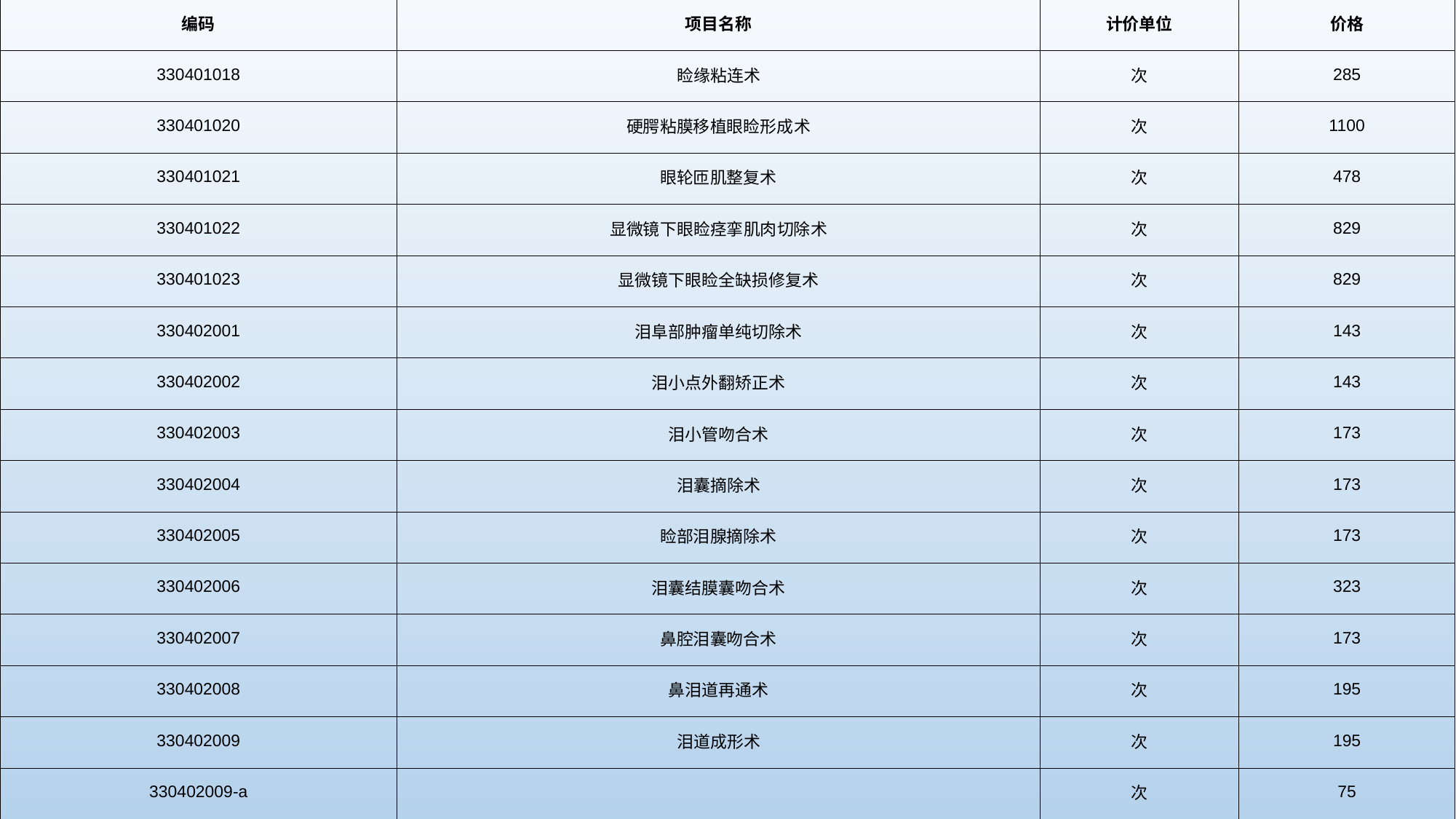

| 编码 | 项目名称 | 计价单位 | 价格 |
| --- | --- | --- | --- |
| 330401018 | 睑缘粘连术 | 次 | 285 |
| 330401020 | 硬腭粘膜移植眼睑形成术 | 次 | 1100 |
| 330401021 | 眼轮匝肌整复术 | 次 | 478 |
| 330401022 | 显微镜下眼睑痉挛肌肉切除术 | 次 | 829 |
| 330401023 | 显微镜下眼睑全缺损修复术 | 次 | 829 |
| 330402001 | 泪阜部肿瘤单纯切除术 | 次 | 143 |
| 330402002 | 泪小点外翻矫正术 | 次 | 143 |
| 330402003 | 泪小管吻合术 | 次 | 173 |
| 330402004 | 泪囊摘除术 | 次 | 173 |
| 330402005 | 睑部泪腺摘除术 | 次 | 173 |
| 330402006 | 泪囊结膜囊吻合术 | 次 | 323 |
| 330402007 | 鼻腔泪囊吻合术 | 次 | 173 |
| 330402008 | 鼻泪道再通术 | 次 | 195 |
| 330402009 | 泪道成形术 | 次 | 195 |
| 330402009-a |  | 次 | 75 |